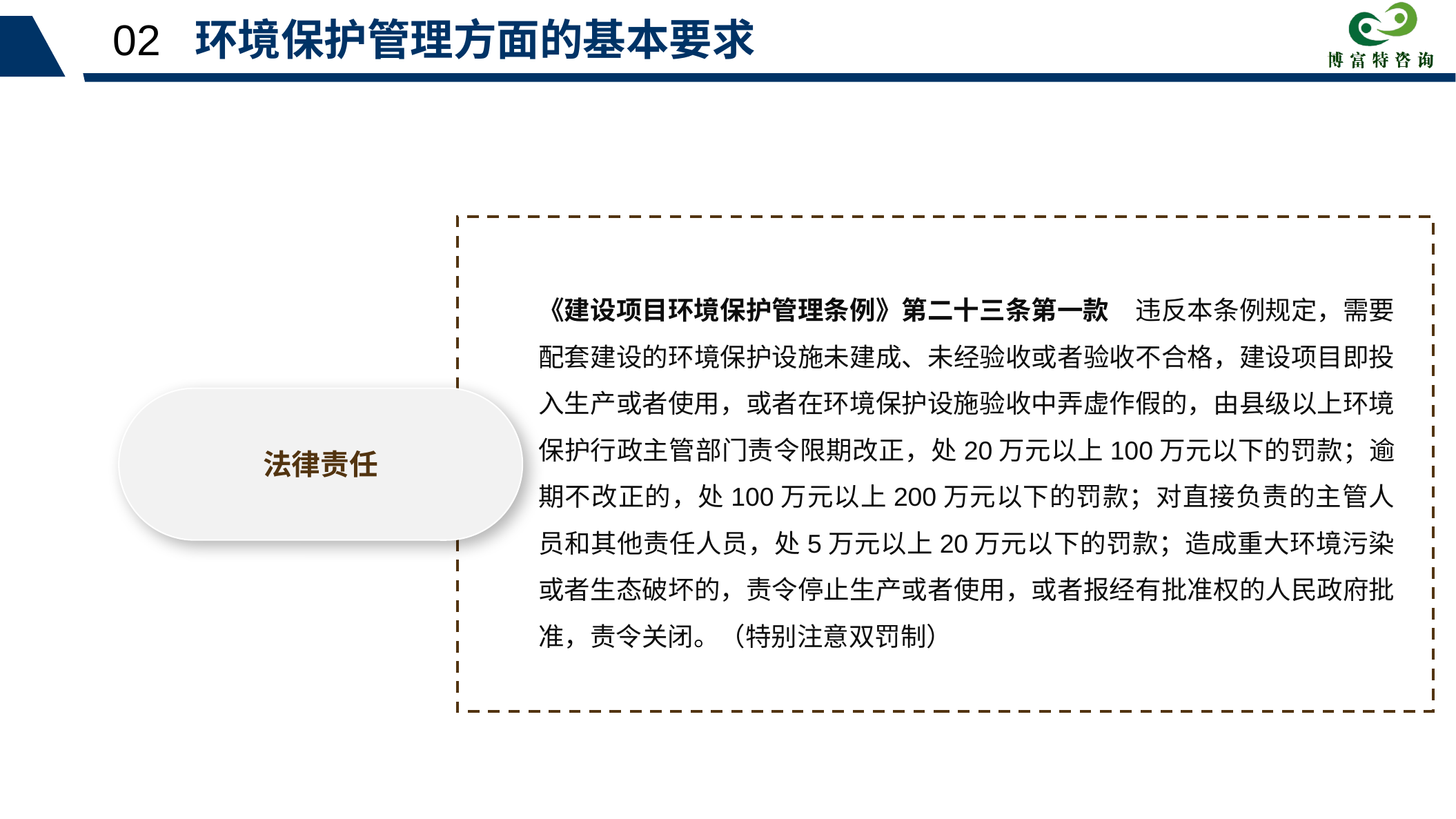

02  环境保护管理方面的基本要求

《建设项目环境保护管理条例》第二十三条第一款　违反本条例规定，需要配套建设的环境保护设施未建成、未经验收或者验收不合格，建设项目即投入生产或者使用，或者在环境保护设施验收中弄虚作假的，由县级以上环境保护行政主管部门责令限期改正，处20万元以上100万元以下的罚款；逾期不改正的，处100万元以上200万元以下的罚款；对直接负责的主管人员和其他责任人员，处5万元以上20万元以下的罚款；造成重大环境污染或者生态破坏的，责令停止生产或者使用，或者报经有批准权的人民政府批准，责令关闭。（特别注意双罚制）
法律责任